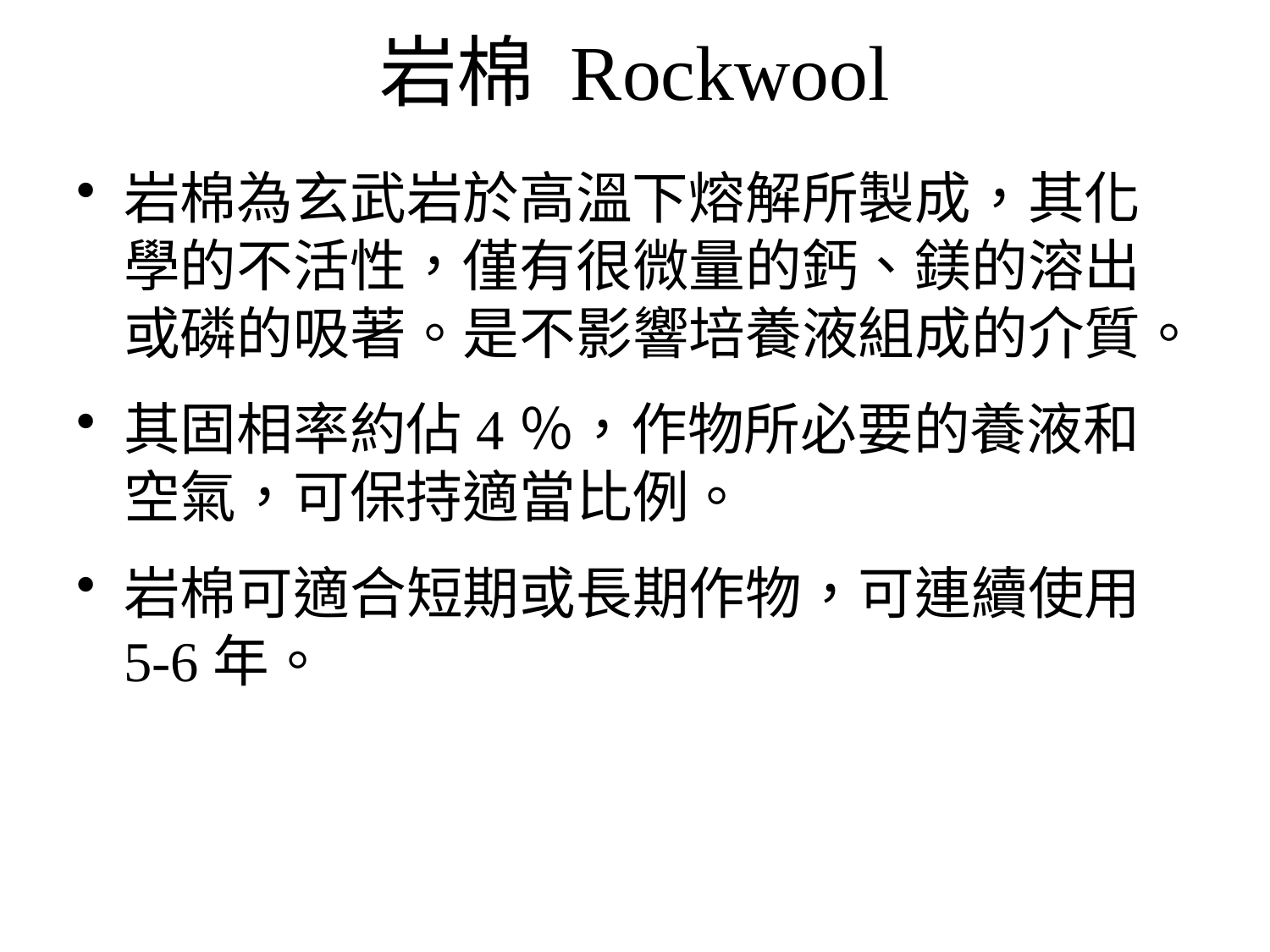

# 岩棉 Rockwool
岩棉為玄武岩於高溫下熔解所製成，其化學的不活性，僅有很微量的鈣、鎂的溶出或磷的吸著。是不影響培養液組成的介質。
其固相率約佔4％，作物所必要的養液和空氣，可保持適當比例。
岩棉可適合短期或長期作物，可連續使用5-6年。